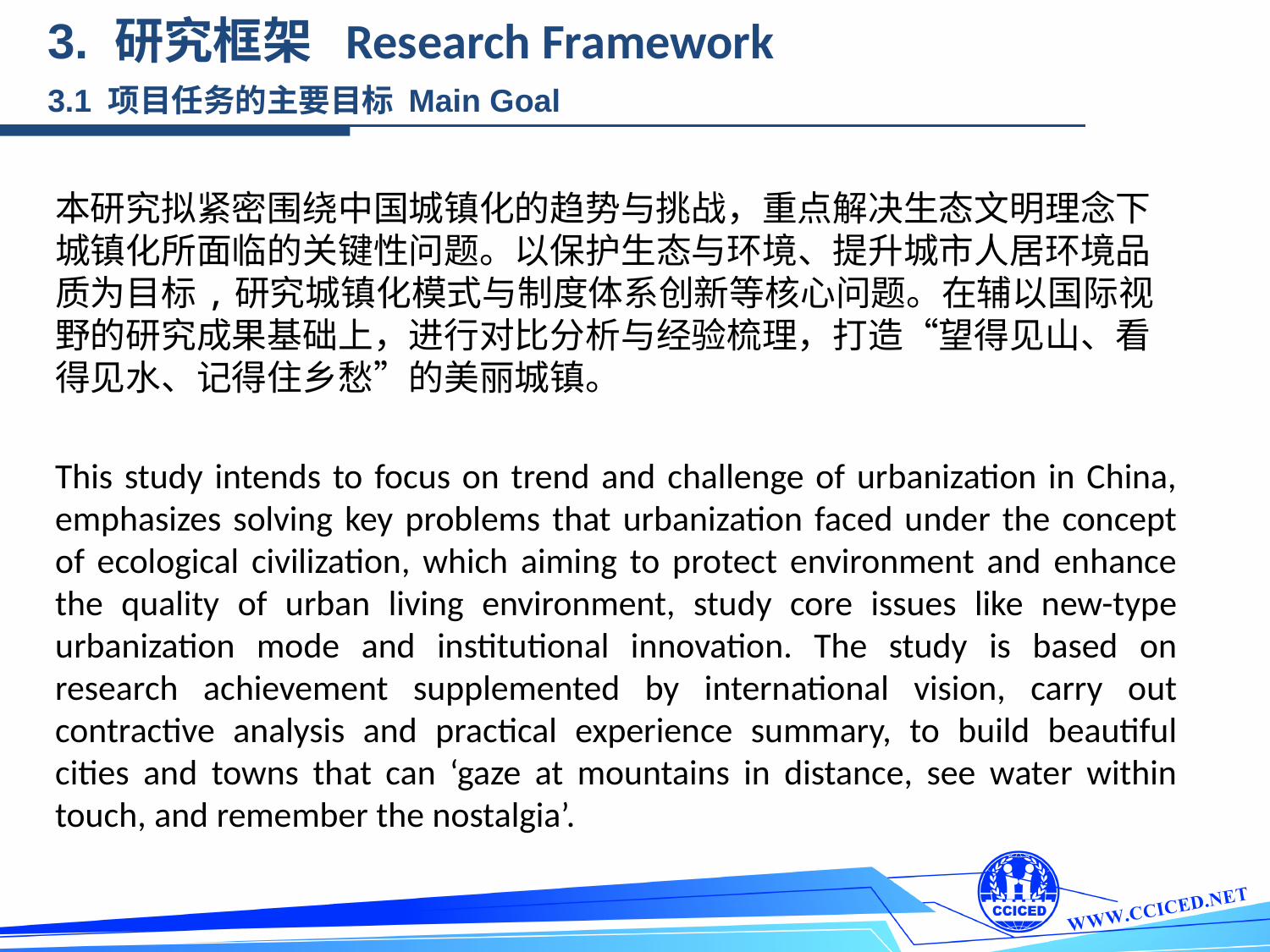

3. 研究框架  Research Framework
3.1 项目任务的主要目标 Main Goal
	本研究拟紧密围绕中国城镇化的趋势与挑战，重点解决生态文明理念下城镇化所面临的关键性问题。以保护生态与环境、提升城市人居环境品质为目标,研究城镇化模式与制度体系创新等核心问题。在辅以国际视野的研究成果基础上，进行对比分析与经验梳理，打造“望得见山、看得见水、记得住乡愁”的美丽城镇。

	This study intends to focus on trend and challenge of urbanization in China, emphasizes solving key problems that urbanization faced under the concept of ecological civilization, which aiming to protect environment and enhance the quality of urban living environment, study core issues like new-type urbanization mode and institutional innovation. The study is based on research achievement supplemented by international vision, carry out contractive analysis and practical experience summary, to build beautiful cities and towns that can ‘gaze at mountains in distance, see water within touch, and remember the nostalgia’.